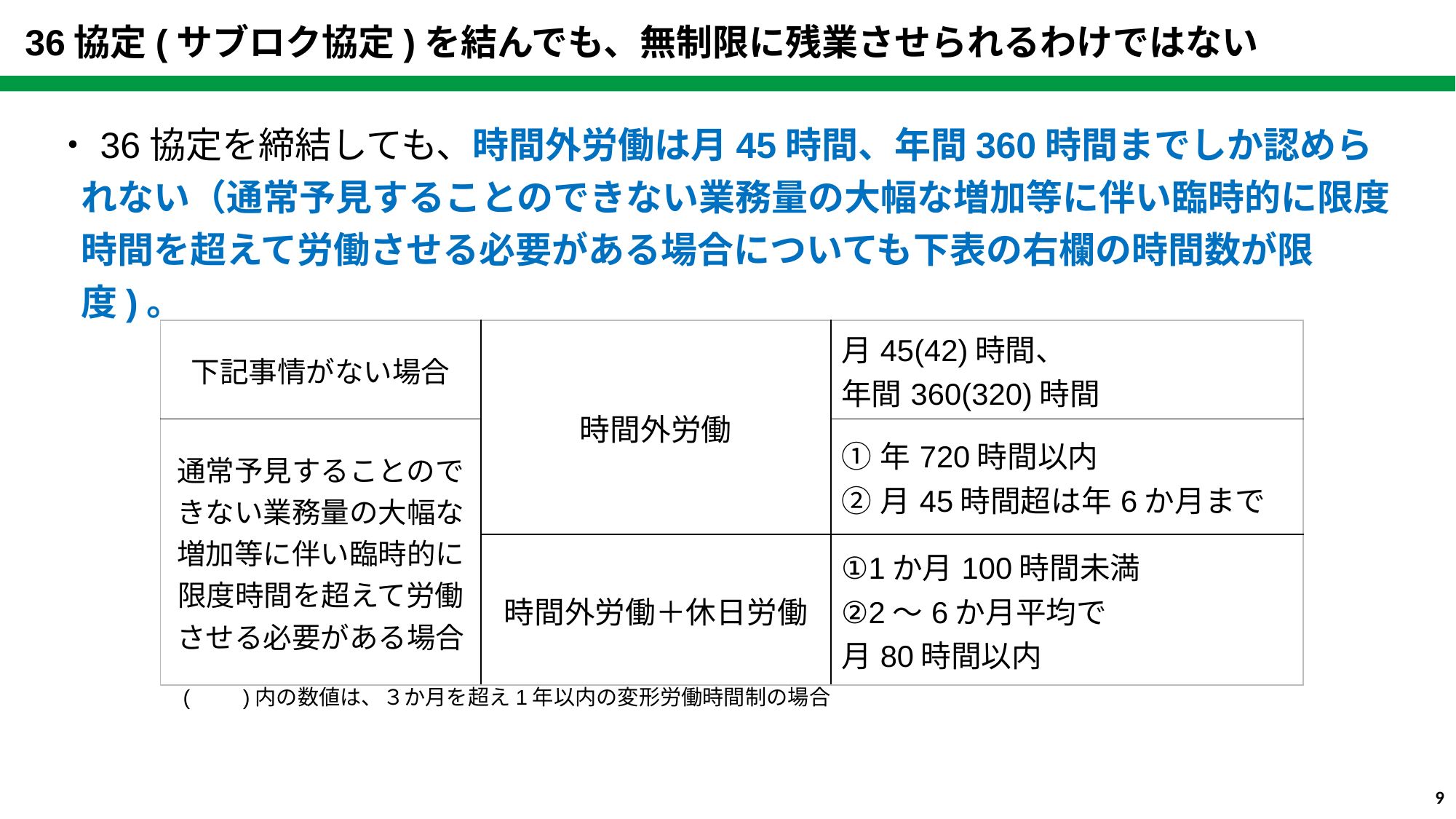

通常は年360、特別の事情あれば年720、
時間外労働＋休日労働＜月100時間
36協定(サブロク協定)を結んでも、無制限に残業させられるわけではない

・36協定を締結しても、時間外労働は月45時間、年間360時間までしか認められない（通常予見することのできない業務量の大幅な増加等に伴い臨時的に限度時間を超えて労働させる必要がある場合についても下表の右欄の時間数が限度)。
| 下記事情がない場合 | 時間外労働 | 月45(42)時間、 年間360(320)時間 |
| --- | --- | --- |
| 通常予見することのできない業務量の大幅な増加等に伴い臨時的に限度時間を超えて労働させる必要がある場合 |  | ①年720時間以内 ②月45時間超は年6か月まで |
|  | 時間外労働＋休日労働 | ①1か月100時間未満　 ②2～6か月平均で 月80時間以内 |
 　(　　)内の数値は、３か月を超え1年以内の変形労働時間制の場合
9